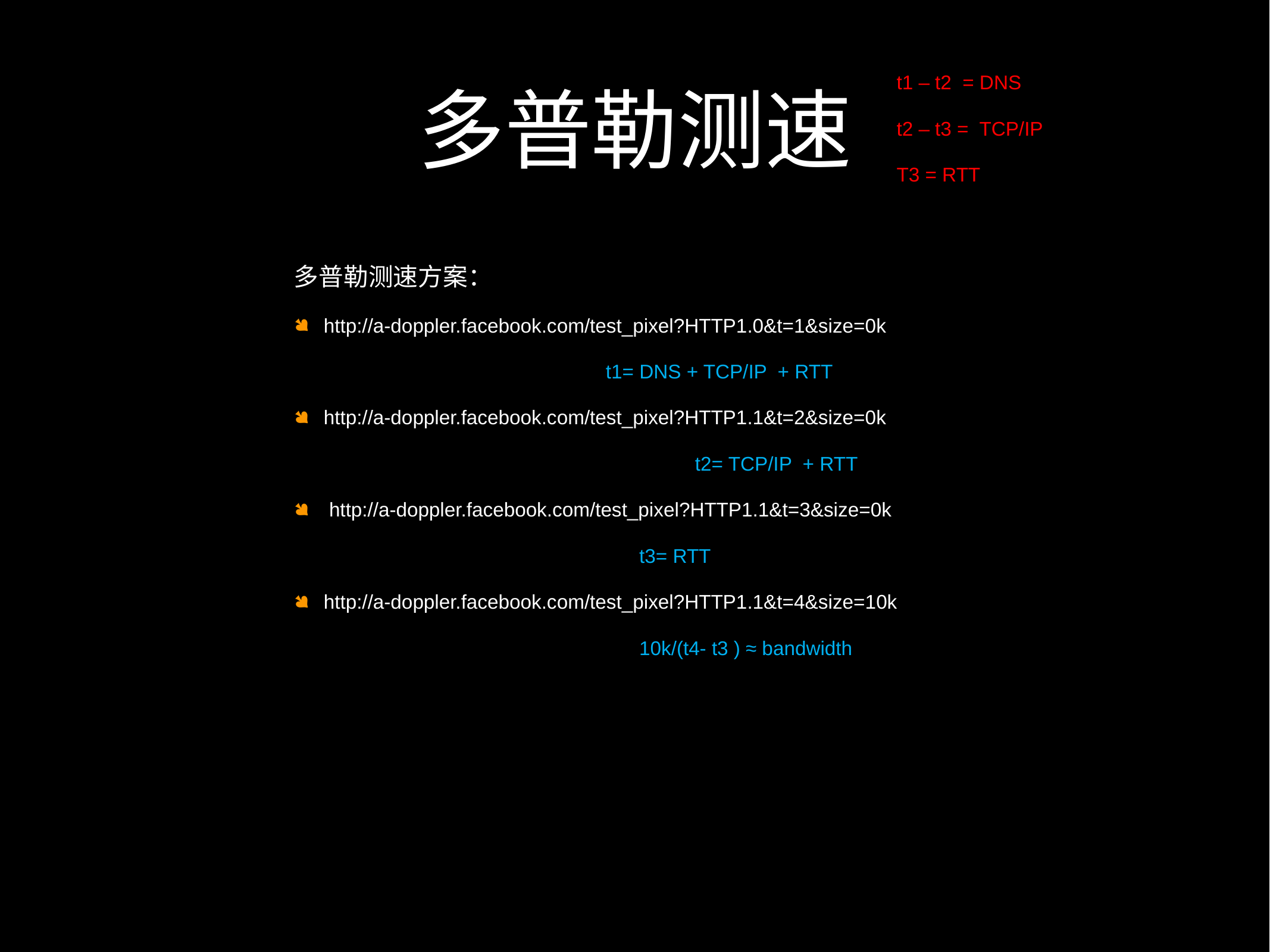

多普勒测速
t1 – t2  = DNS
t2 – t3 =  TCP/IP
T3 = RTT
多普勒测速方案：
http://a-doppler.facebook.com/test_pixel?HTTP1.0&t=1&size=0k
			        t1= DNS + TCP/IP  + RTT
http://a-doppler.facebook.com/test_pixel?HTTP1.1&t=2&size=0k
				        t2= TCP/IP  + RTT
 http://a-doppler.facebook.com/test_pixel?HTTP1.1&t=3&size=0k
				        t3= RTT
http://a-doppler.facebook.com/test_pixel?HTTP1.1&t=4&size=10k
				        10k/(t4- t3 ) ≈ bandwidth